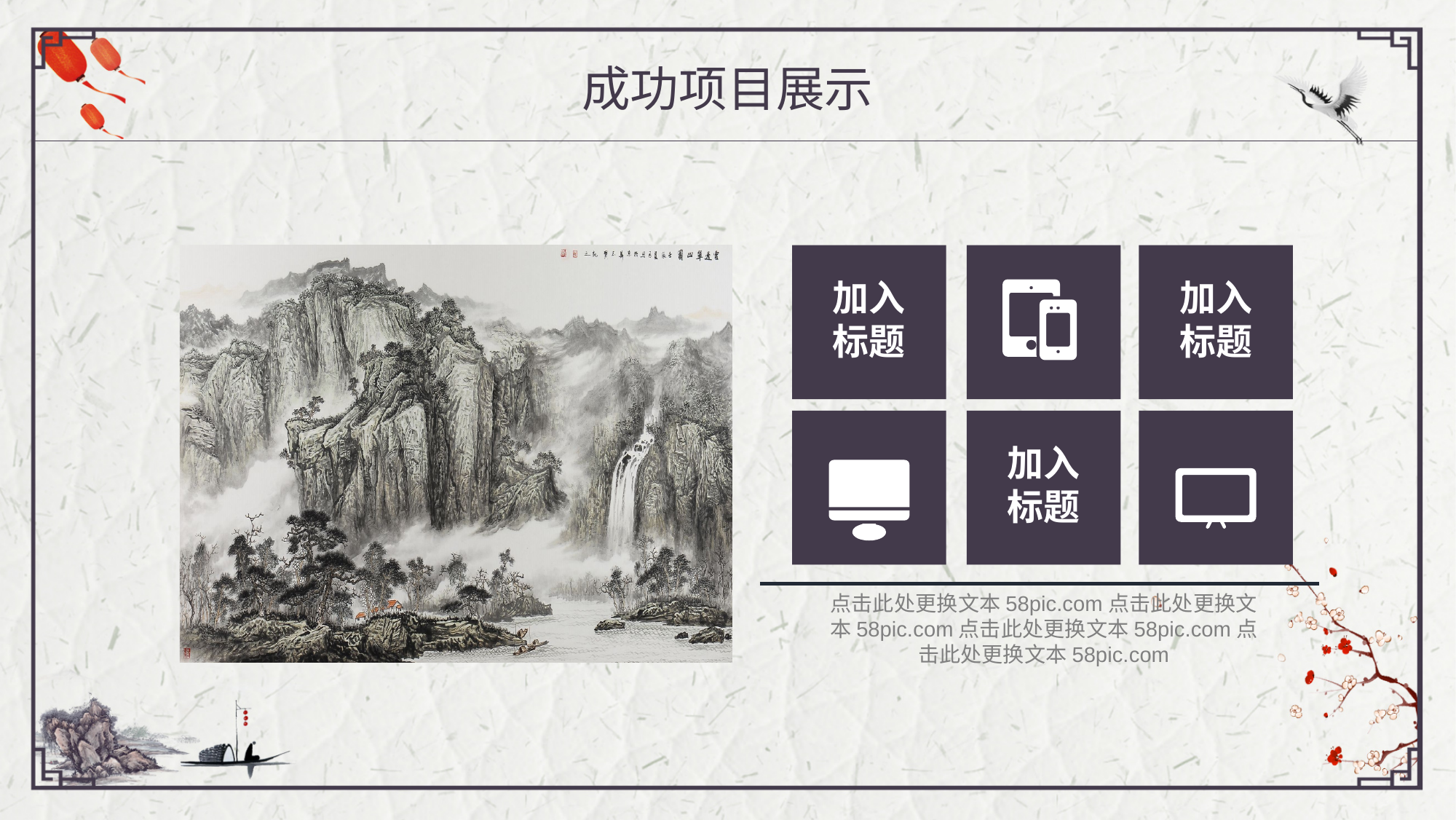

成功项目展示

加入
标题

加入
标题

加入
标题

点击此处更换文本58pic.com点击此处更换文本58pic.com点击此处更换文本58pic.com点击此处更换文本58pic.com